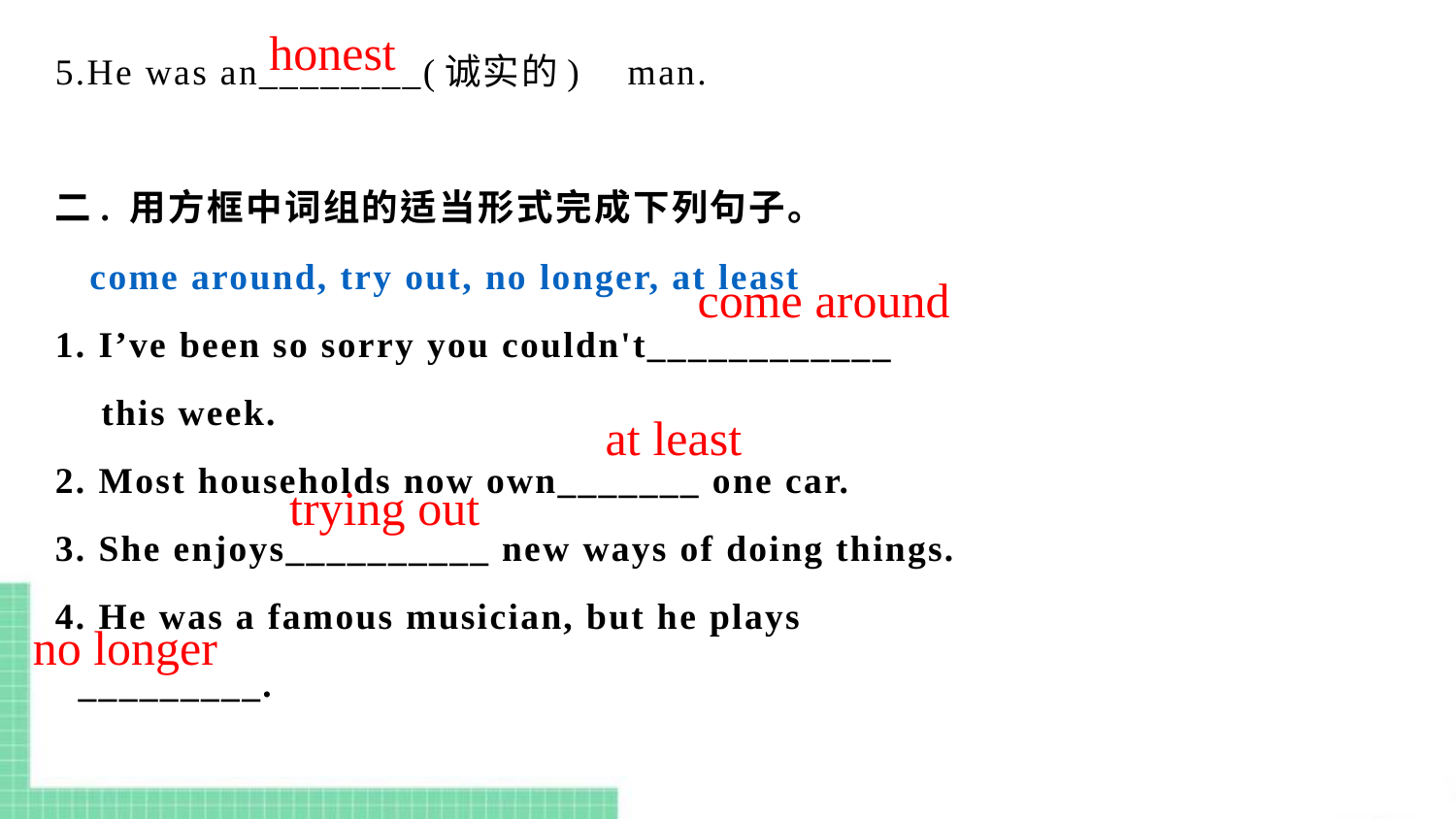

honest
5.He was an________(诚实的)	man.

二. 用方框中词组的适当形式完成下列句子。
   come around, try out, no longer, at least
1. I’ve been so sorry you couldn't____________
    this week.
2. Most households now own_______ one car.
3. She enjoys__________ new ways of doing things.
4. He was a famous musician, but he plays
  _________.
come around
at least
trying out
no longer